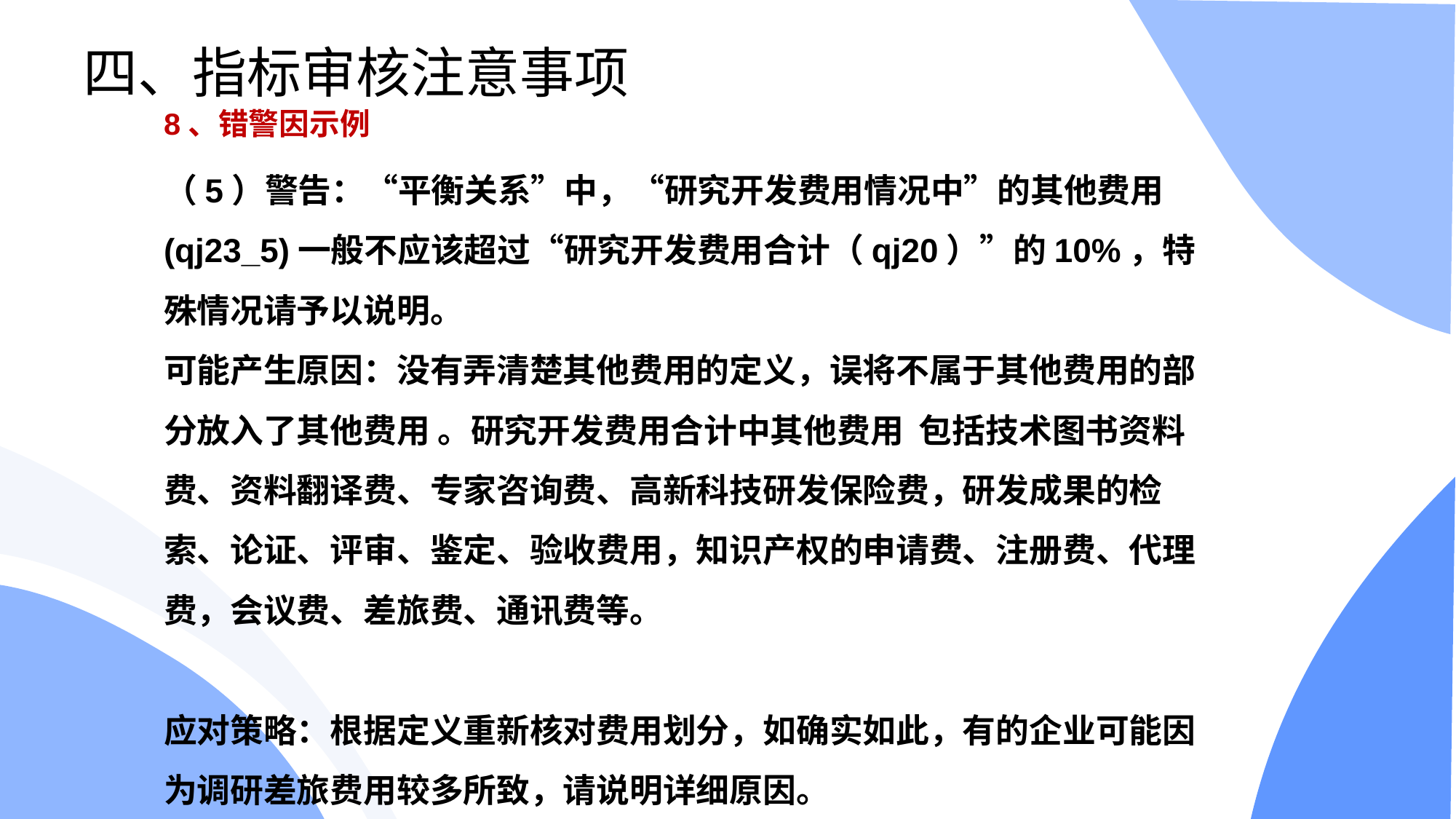

四、指标审核注意事项
# 8、错警因示例
（5）警告：“平衡关系”中，“研究开发费用情况中”的其他费用(qj23_5)一般不应该超过“研究开发费用合计（qj20）”的10%，特殊情况请予以说明。
可能产生原因：没有弄清楚其他费用的定义，误将不属于其他费用的部分放入了其他费用 。研究开发费用合计中其他费用  包括技术图书资料费、资料翻译费、专家咨询费、高新科技研发保险费，研发成果的检索、论证、评审、鉴定、验收费用，知识产权的申请费、注册费、代理费，会议费、差旅费、通讯费等。

应对策略：根据定义重新核对费用划分，如确实如此，有的企业可能因为调研差旅费用较多所致，请说明详细原因。